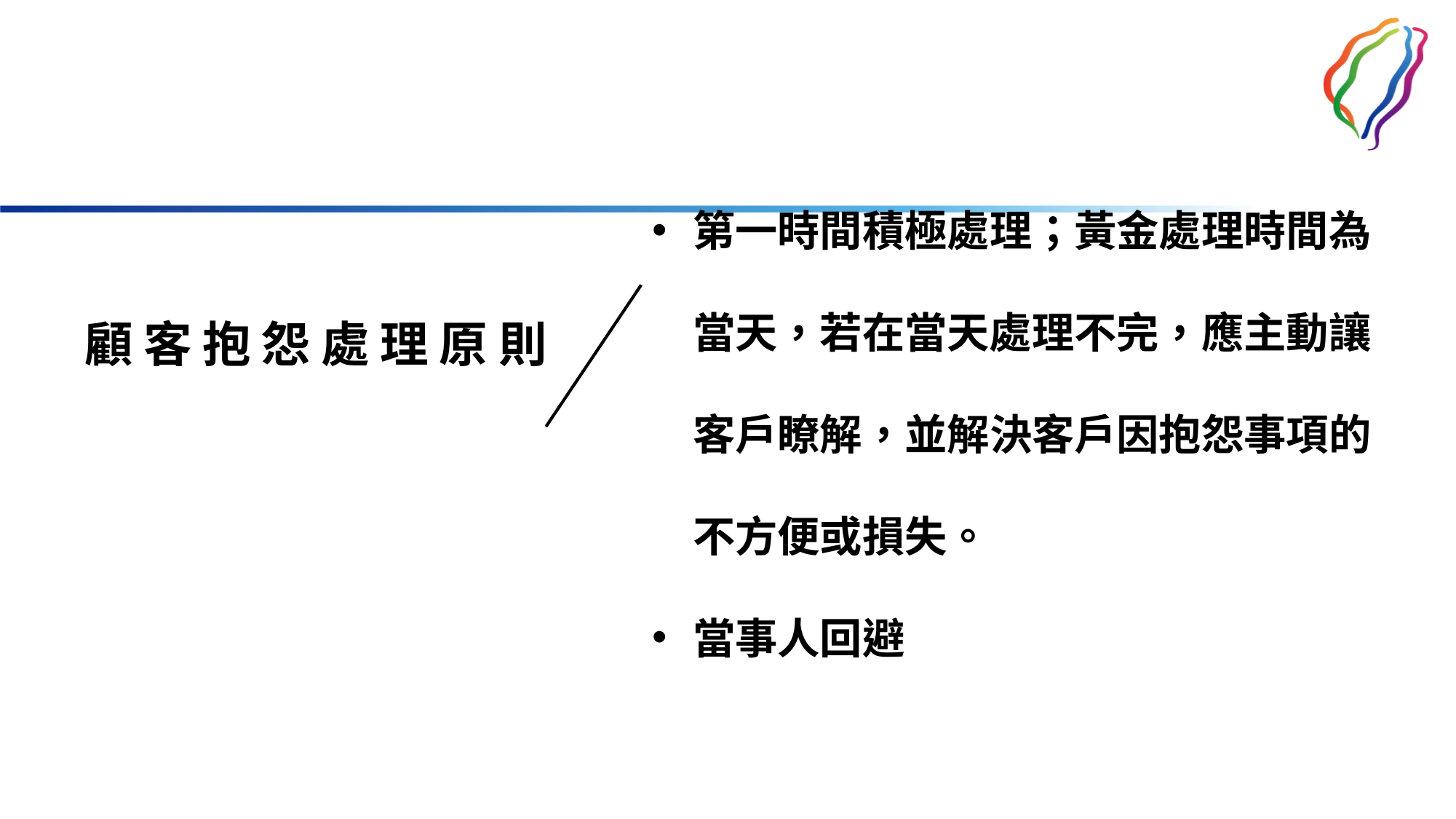

第一時間積極處理；黃金處理時間為當天，若在當天處理不完，應主動讓客戶瞭解，並解決客戶因抱怨事項的不方便或損失。
當事人回避
顧客抱怨處理原則